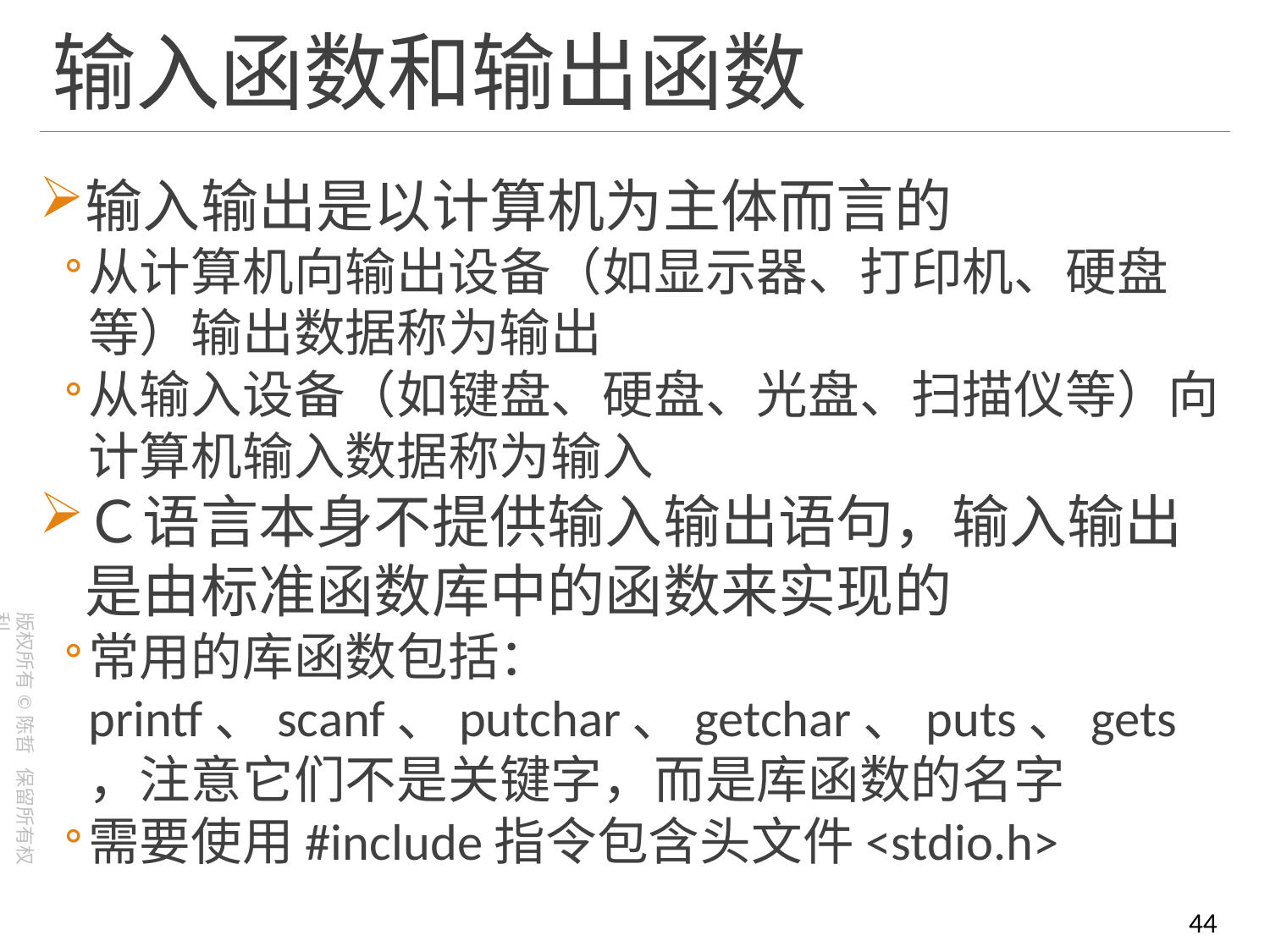

# 输入函数和输出函数
输入输出是以计算机为主体而言的
从计算机向输出设备（如显示器、打印机、硬盘等）输出数据称为输出
从输入设备（如键盘、硬盘、光盘、扫描仪等）向计算机输入数据称为输入
Ｃ语言本身不提供输入输出语句，输入输出是由标准函数库中的函数来实现的
常用的库函数包括：printf、scanf、putchar、getchar、puts、gets，注意它们不是关键字，而是库函数的名字
需要使用#include指令包含头文件<stdio.h>
44